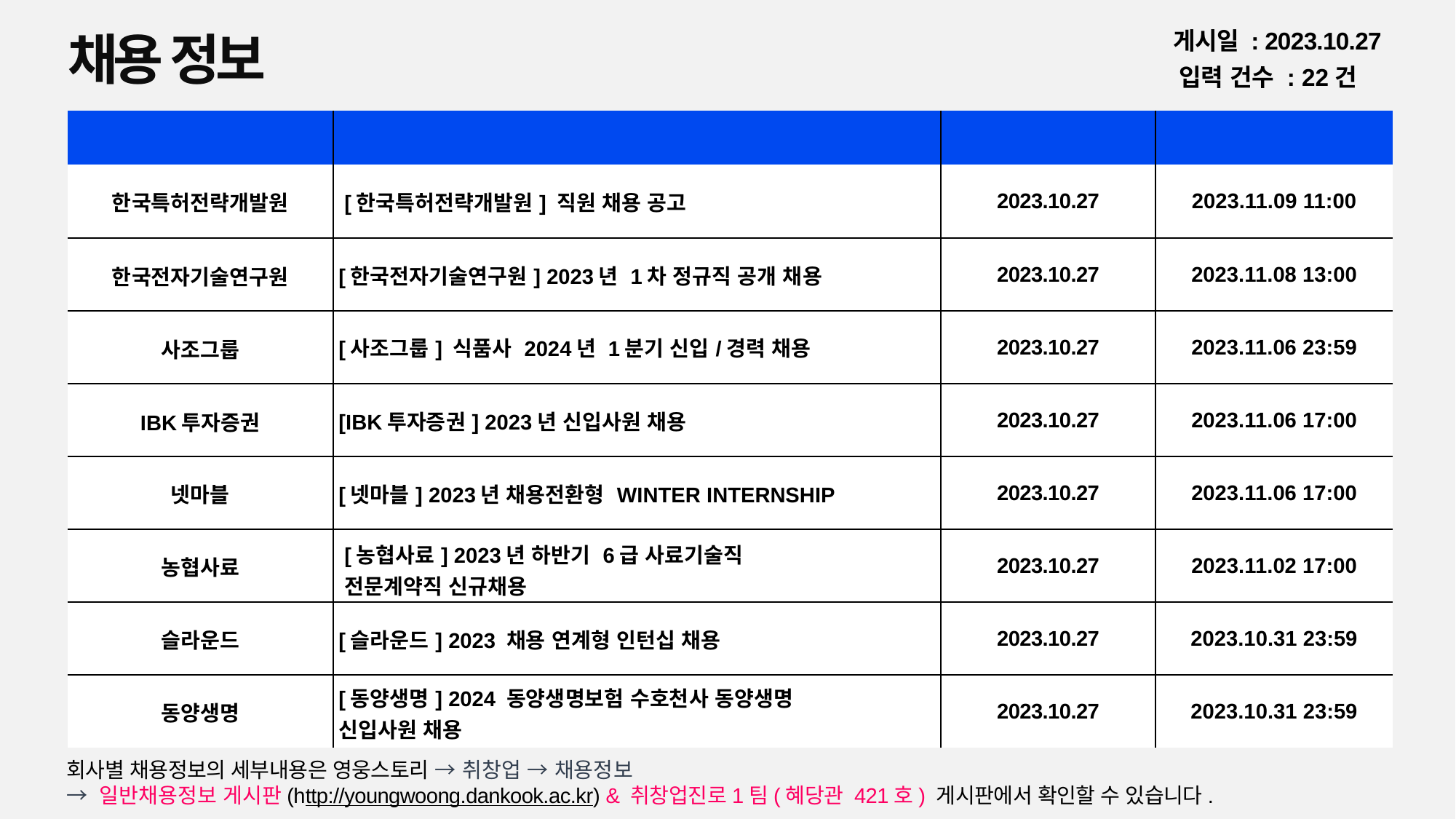

채용 정보
게시일 : 2023.10.27
입력 건수 : 22건
| 회사명 | 공고명 | 등록일 | 마감일 |
| --- | --- | --- | --- |
| 한국특허전략개발원 | [한국특허전략개발원] 직원 채용 공고 | 2023.10.27 | 2023.11.09 11:00 |
| 한국전자기술연구원 | [한국전자기술연구원] 2023년 1차 정규직 공개 채용 | 2023.10.27 | 2023.11.08 13:00 |
| 사조그룹 | [사조그룹] 식품사 2024년 1분기 신입/경력 채용 | 2023.10.27 | 2023.11.06 23:59 |
| IBK투자증권 | [IBK투자증권] 2023년 신입사원 채용 | 2023.10.27 | 2023.11.06 17:00 |
| 넷마블 | [넷마블] 2023년 채용전환형 WINTER INTERNSHIP | 2023.10.27 | 2023.11.06 17:00 |
| 농협사료 | [농협사료] 2023년 하반기 6급 사료기술직 전문계약직 신규채용 | 2023.10.27 | 2023.11.02 17:00 |
| 슬라운드 | [슬라운드] 2023 채용 연계형 인턴십 채용 | 2023.10.27 | 2023.10.31 23:59 |
| 동양생명 | [동양생명] 2024 동양생명보험 수호천사 동양생명 신입사원 채용 | 2023.10.27 | 2023.10.31 23:59 |
회사별 채용정보의 세부내용은 영웅스토리 → 취창업 → 채용정보
→ 일반채용정보 게시판(http://youngwoong.dankook.ac.kr) & 취창업진로1팀(혜당관 421호) 게시판에서 확인할 수 있습니다.